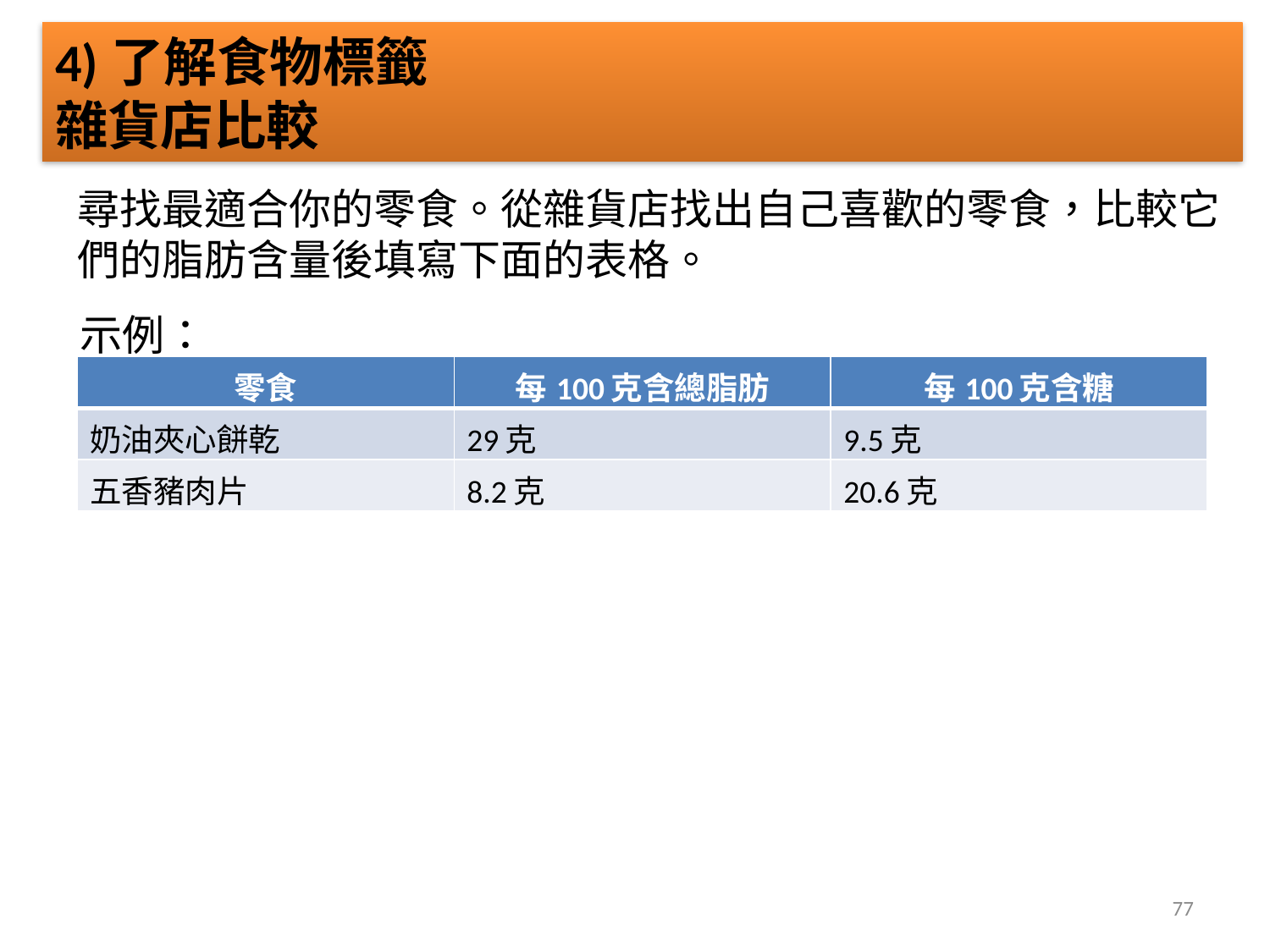

4)了解食物標籤
雜貨店比較
尋找最適合你的零食。從雜貨店找出自己喜歡的零食，比較它們的脂肪含量後填寫下面的表格。
示例：
| 零食 | 每100克含總脂肪 | 每100克含糖 |
| --- | --- | --- |
| 奶油夾心餅乾 | 29克 | 9.5克 |
| 五香豬肉片 | 8.2克 | 20.6克 |
77